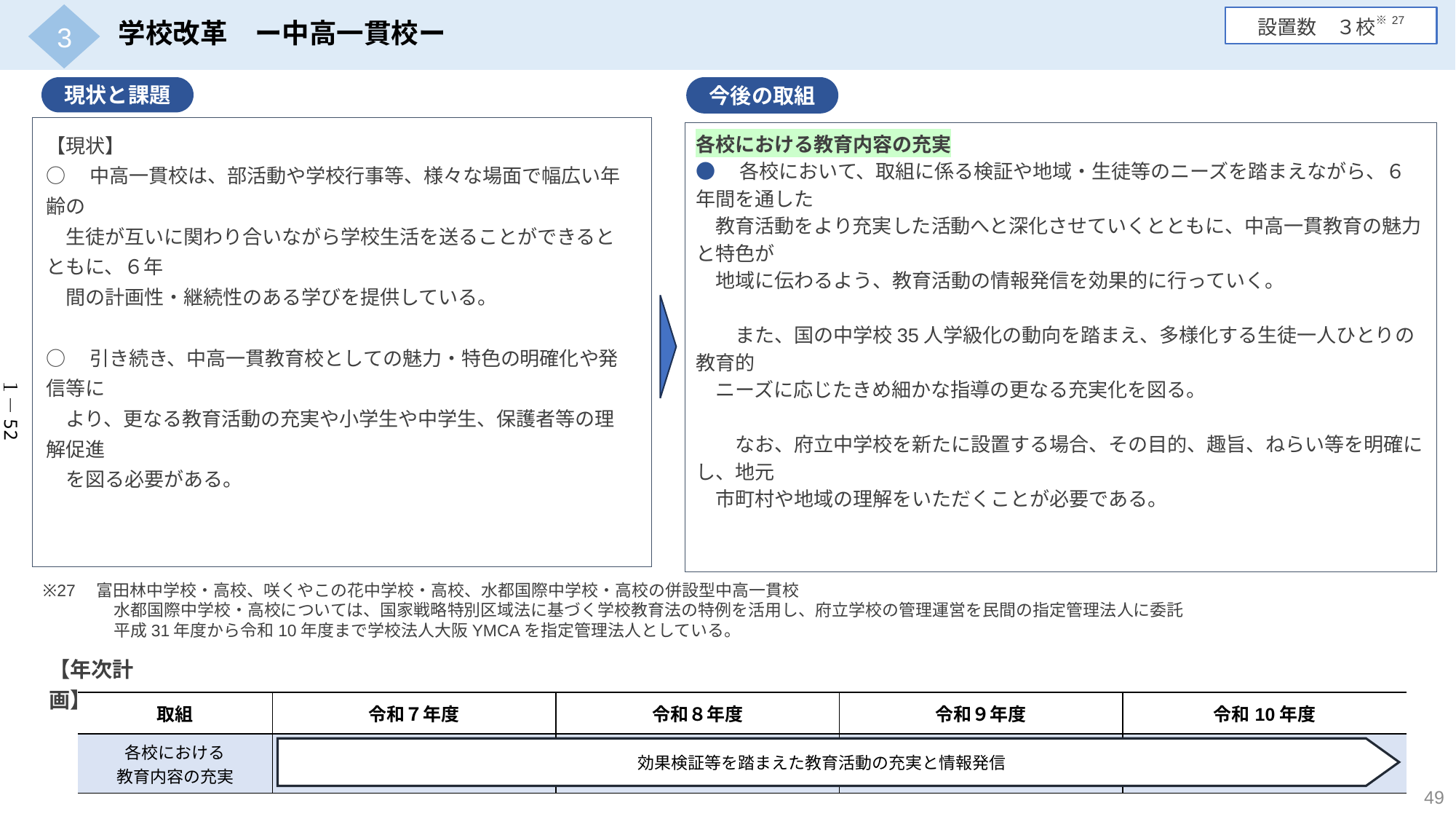

3
設置数　３校※27
学校改革　ー中高一貫校ー
現状と課題
今後の取組

【現状】
○　中高一貫校は、部活動や学校行事等、様々な場面で幅広い年齢の
　生徒が互いに関わり合いながら学校生活を送ることができるとともに、６年
　間の計画性・継続性のある学びを提供している。

○　引き続き、中高一貫教育校としての魅力・特色の明確化や発信等に
　より、更なる教育活動の充実や小学生や中学生、保護者等の理解促進
　を図る必要がある。
各校における教育内容の充実
●　各校において、取組に係る検証や地域・生徒等のニーズを踏まえながら、６年間を通した
　教育活動をより充実した活動へと深化させていくとともに、中高一貫教育の魅力と特色が
　地域に伝わるよう、教育活動の情報発信を効果的に行っていく。

　　また、国の中学校35人学級化の動向を踏まえ、多様化する生徒一人ひとりの教育的
　ニーズに応じたきめ細かな指導の更なる充実化を図る。

　　なお、府立中学校を新たに設置する場合、その目的、趣旨、ねらい等を明確にし、地元
　市町村や地域の理解をいただくことが必要である。

１－52
※27　富田林中学校・高校、咲くやこの花中学校・高校、水都国際中学校・高校の併設型中高一貫校
　　　　 水都国際中学校・高校については、国家戦略特別区域法に基づく学校教育法の特例を活用し、府立学校の管理運営を民間の指定管理法人に委託
　　　　 平成31年度から令和10年度まで学校法人大阪YMCAを指定管理法人としている。
【年次計画】
| 取組 | 令和７年度 | 令和８年度 | 令和９年度 | 令和10年度 |
| --- | --- | --- | --- | --- |
| 各校における 教育内容の充実 |  |  |  |  |
効果検証等を踏まえた教育活動の充実と情報発信
49